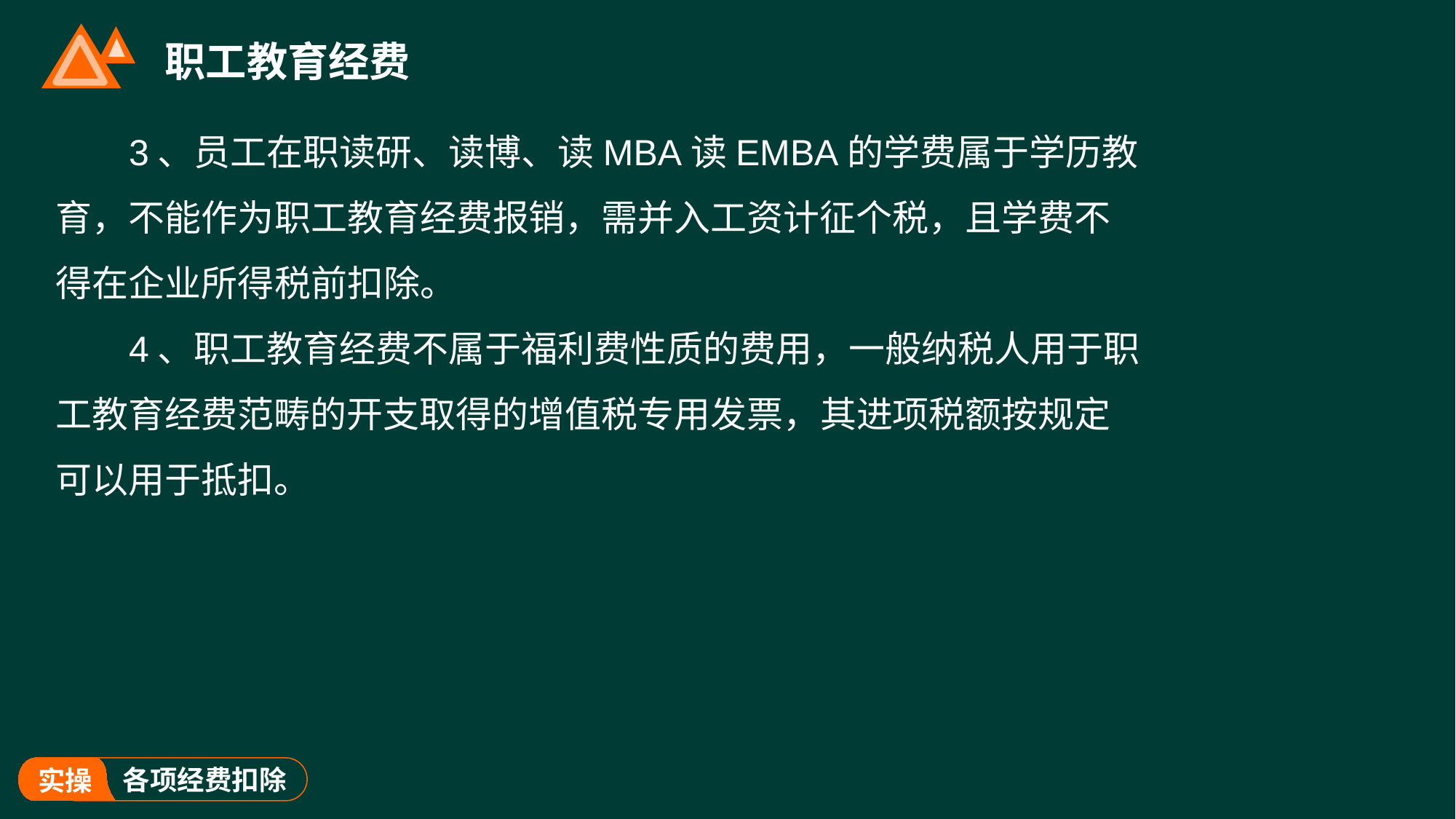

# 职工教育经费
3、员工在职读研、读博、读MBA读EMBA的学费属于学历教育，不能作为职工教育经费报销，需并入工资计征个税，且学费不得在企业所得税前扣除。
4、职工教育经费不属于福利费性质的费用，一般纳税人用于职工教育经费范畴的开支取得的增值税专用发票，其进项税额按规定可以用于抵扣。